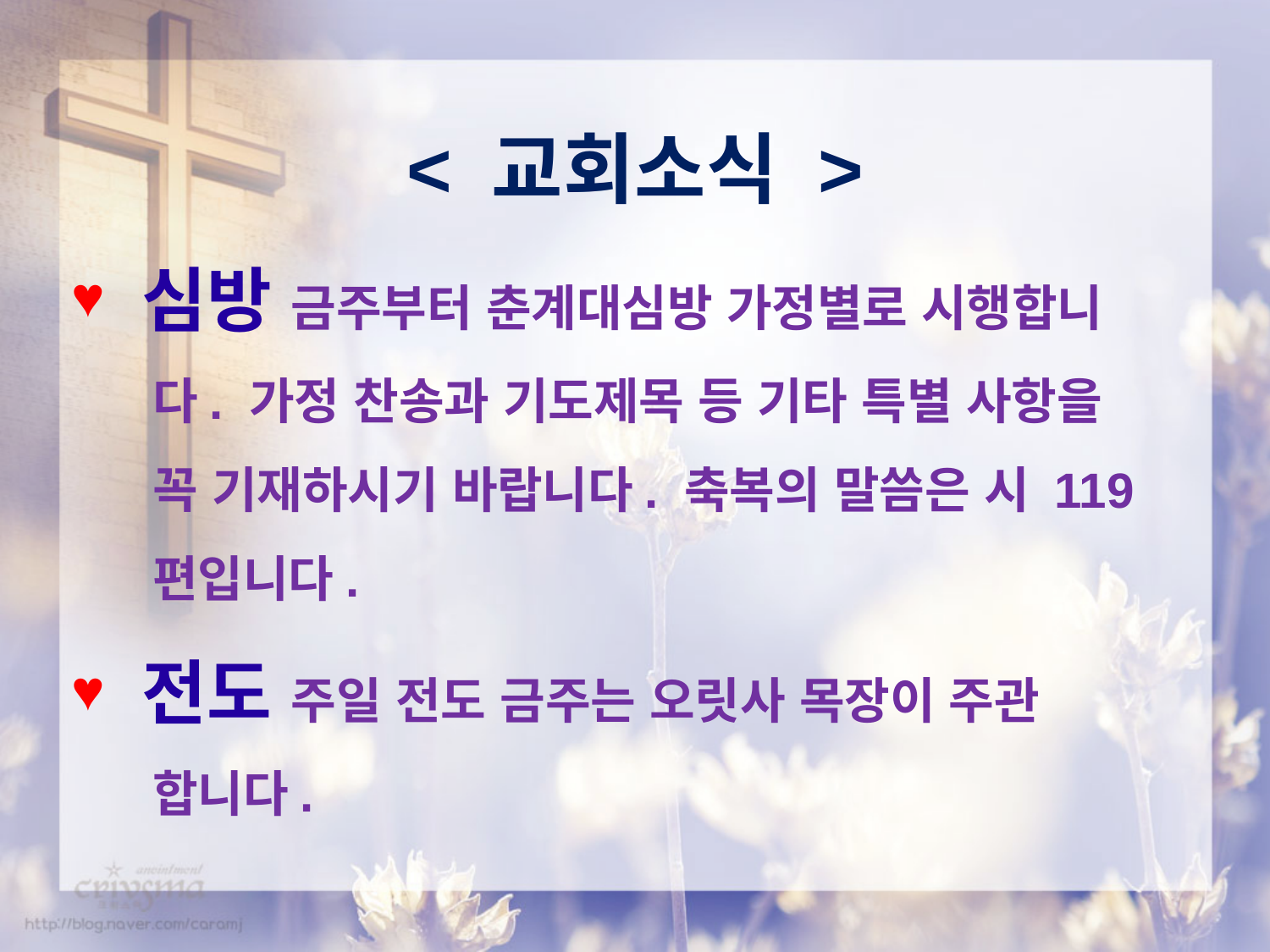

< 교회소식 >
 심방 금주부터 춘계대심방 가정별로 시행합니
     다. 가정 찬송과 기도제목 등 기타 특별 사항을
     꼭 기재하시기 바랍니다. 축복의 말씀은 시 119
     편입니다.
 전도 주일 전도 금주는 오릿사 목장이 주관
     합니다.